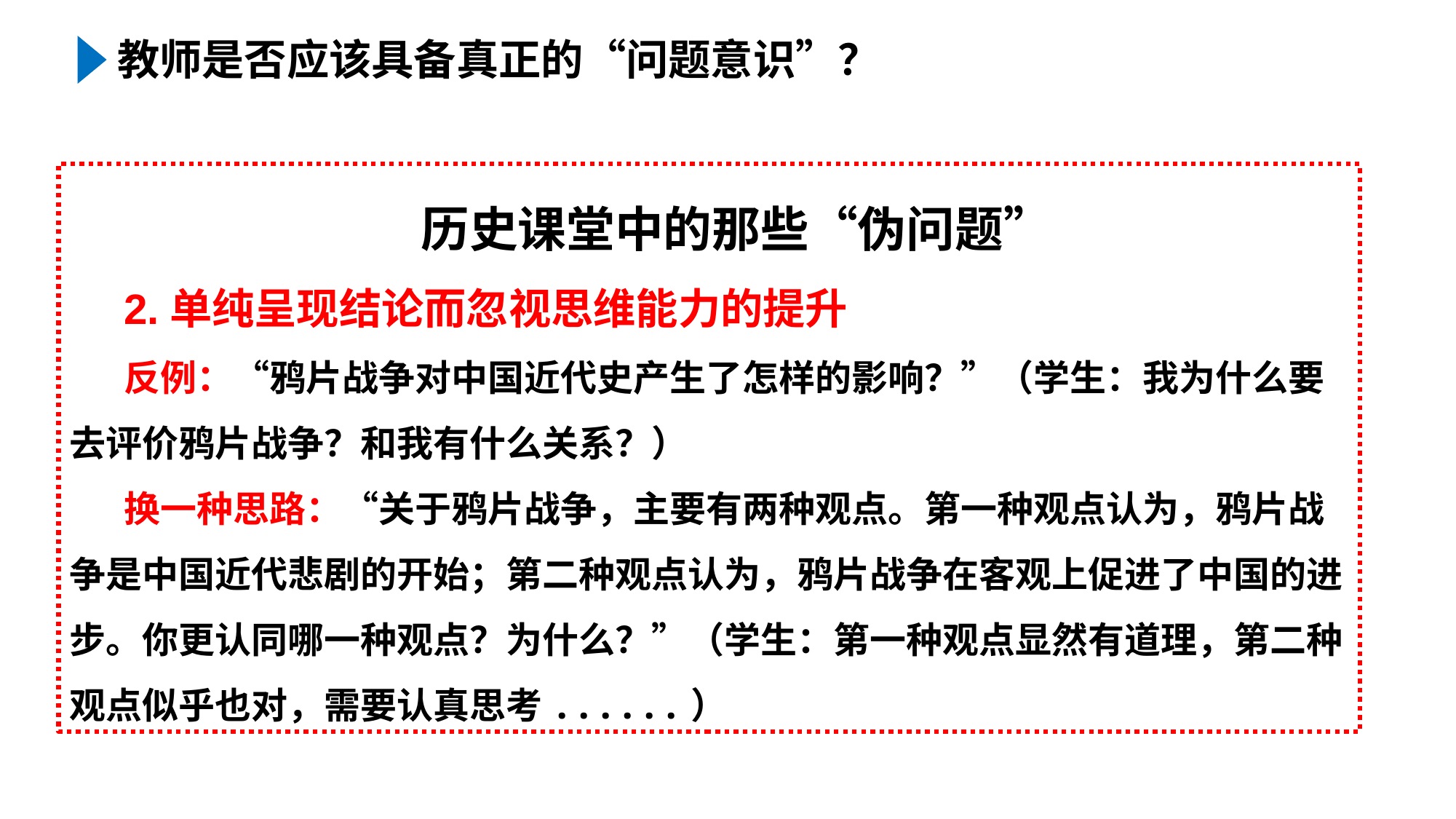

教师是否应该具备真正的“问题意识”？

历史课堂中的那些“伪问题”
2.单纯呈现结论而忽视思维能力的提升
反例：“鸦片战争对中国近代史产生了怎样的影响？”（学生：我为什么要去评价鸦片战争？和我有什么关系？）
换一种思路：“关于鸦片战争，主要有两种观点。第一种观点认为，鸦片战争是中国近代悲剧的开始；第二种观点认为，鸦片战争在客观上促进了中国的进步。你更认同哪一种观点？为什么？”（学生：第一种观点显然有道理，第二种观点似乎也对，需要认真思考......）